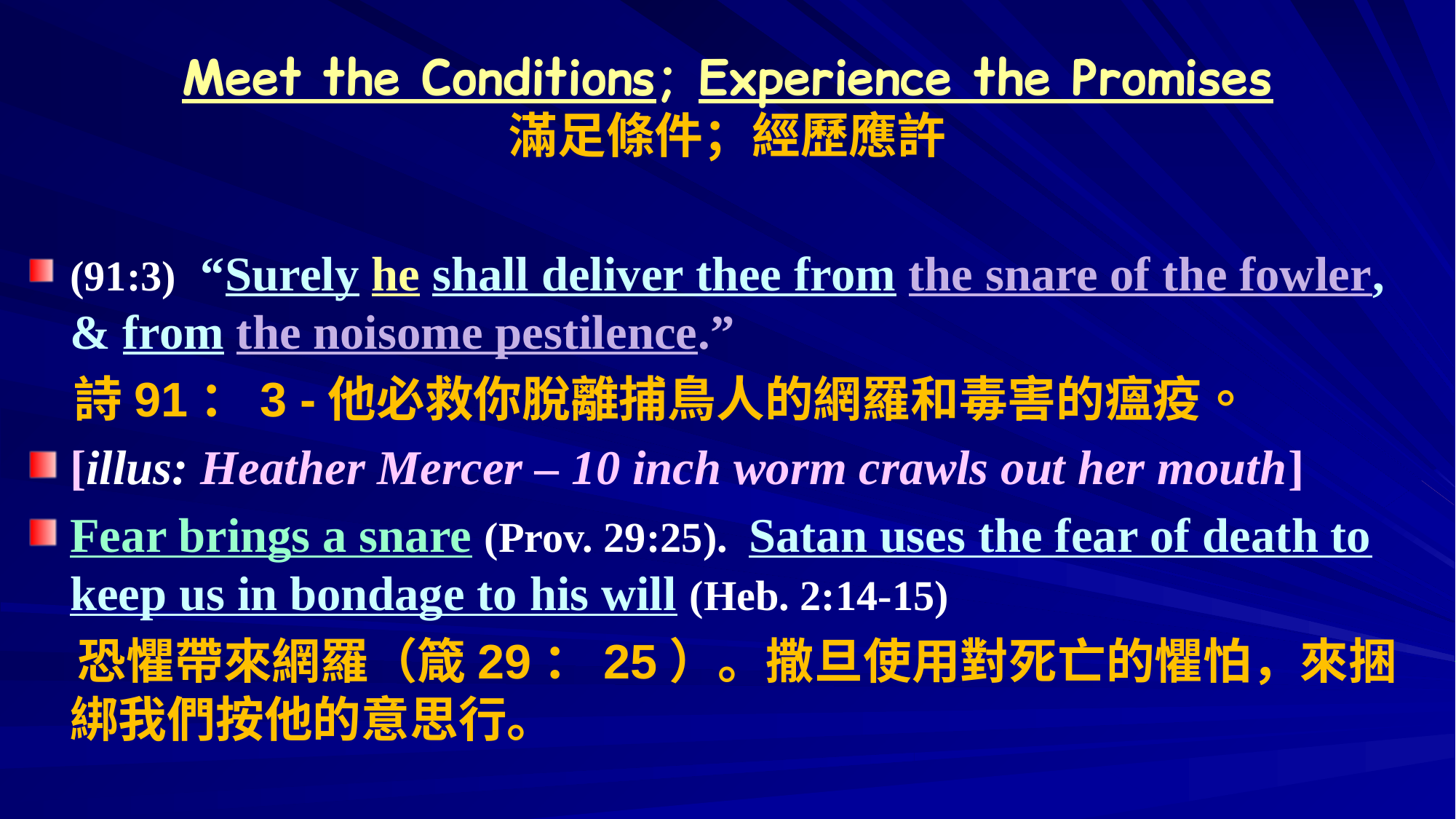

# Meet the Conditions; Experience the Promises 滿足條件；經歷應許
(91:3)  “Surely he shall deliver thee from the snare of the fowler, & from the noisome pestilence.”
   詩91：3 -他必救你脫離捕鳥人的網羅和毒害的瘟疫。
[illus: Heather Mercer – 10 inch worm crawls out her mouth]
Fear brings a snare (Prov. 29:25).  Satan uses the fear of death to keep us in bondage to his will (Heb. 2:14-15)
    恐懼帶來網羅（箴29：25）。撒旦使用對死亡的懼怕，來捆綁我們按他的意思行。